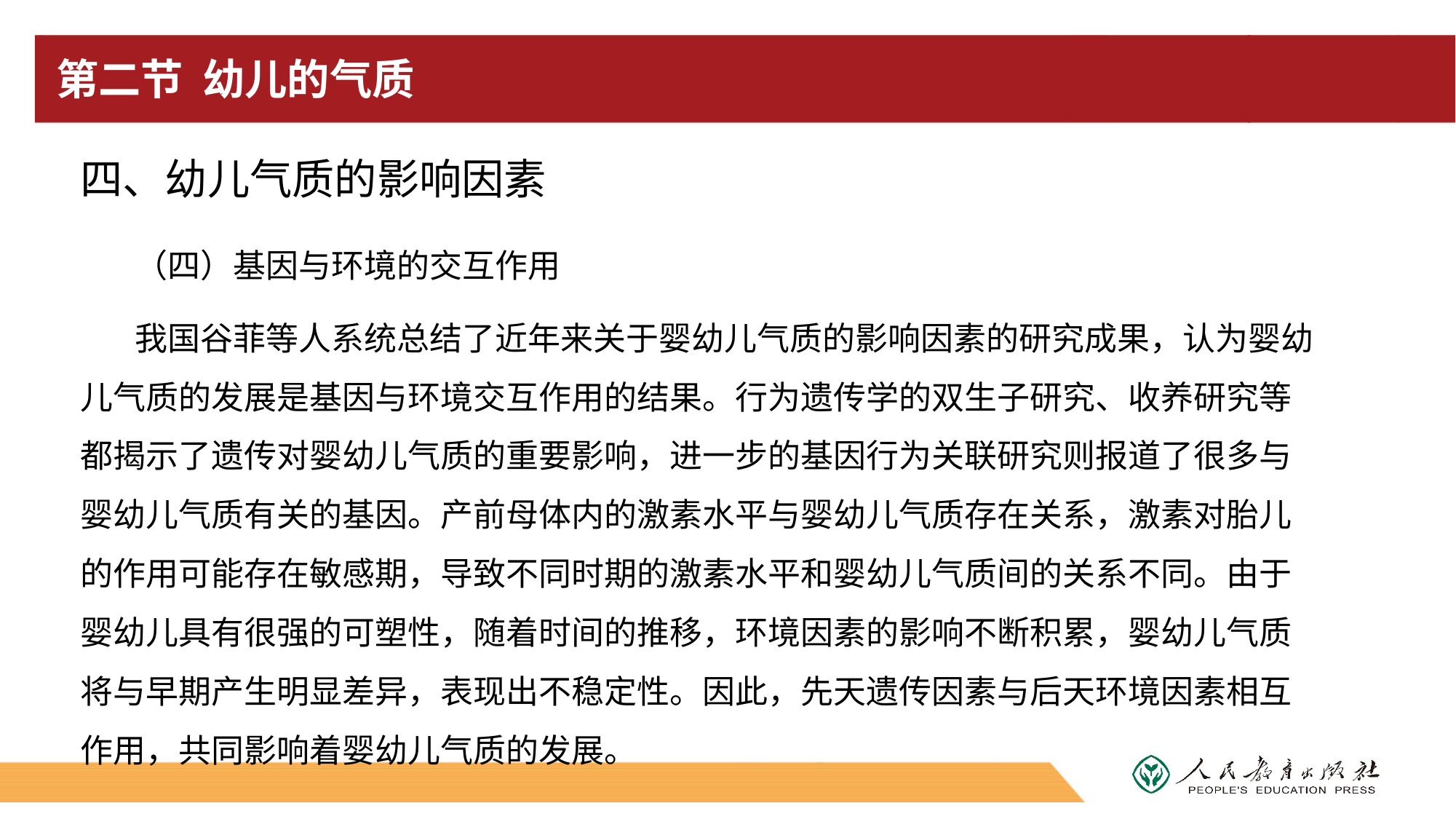

# 第二节  幼儿的气质
四、幼儿气质的影响因素
（四）基因与环境的交互作用
我国谷菲等人系统总结了近年来关于婴幼儿气质的影响因素的研究成果，认为婴幼儿气质的发展是基因与环境交互作用的结果。行为遗传学的双生子研究、收养研究等都揭示了遗传对婴幼儿气质的重要影响，进一步的基因行为关联研究则报道了很多与婴幼儿气质有关的基因。产前母体内的激素水平与婴幼儿气质存在关系，激素对胎儿的作用可能存在敏感期，导致不同时期的激素水平和婴幼儿气质间的关系不同。由于婴幼儿具有很强的可塑性，随着时间的推移，环境因素的影响不断积累，婴幼儿气质将与早期产生明显差异，表现出不稳定性。因此，先天遗传因素与后天环境因素相互作用，共同影响着婴幼儿气质的发展。